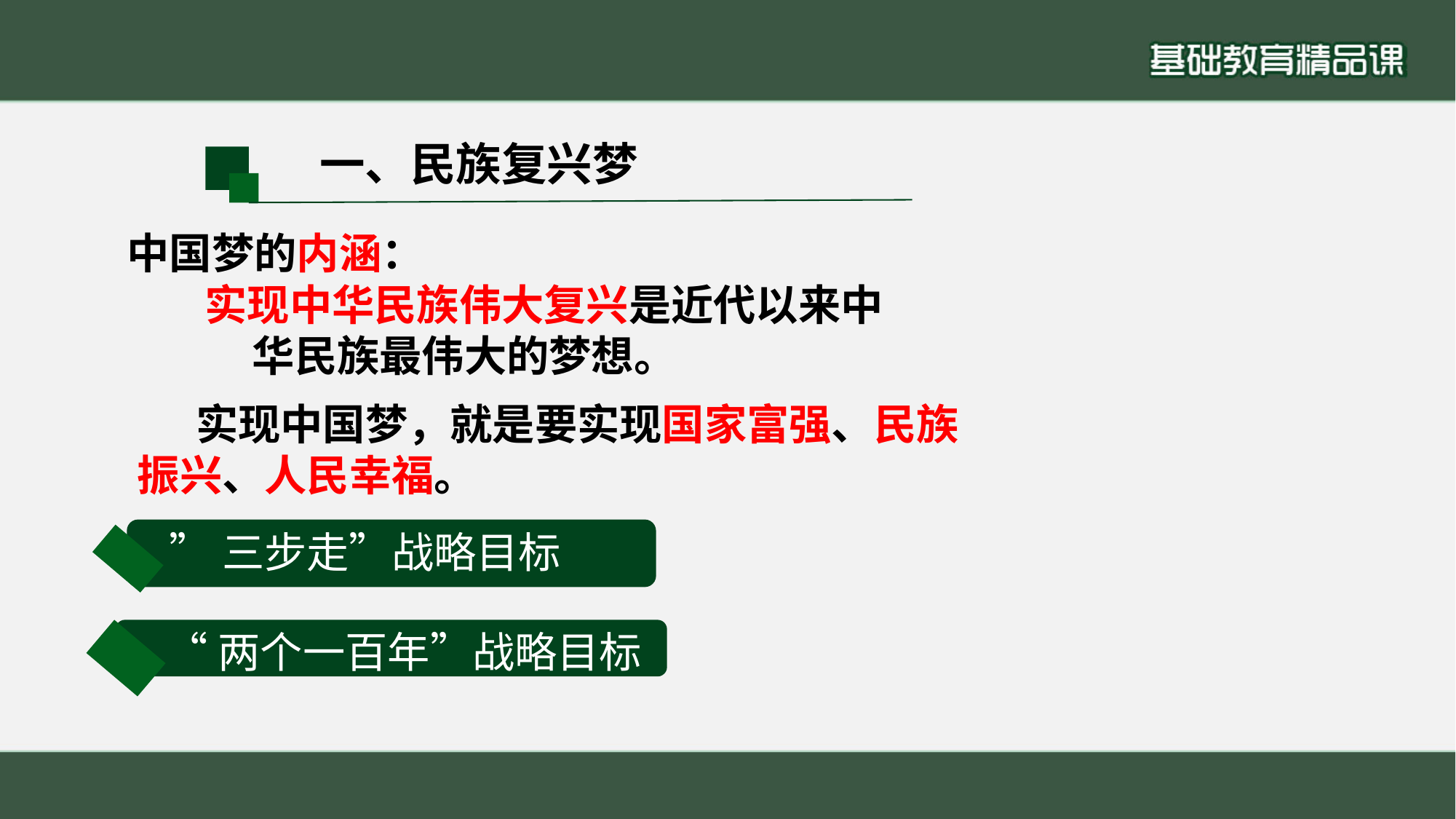

一、民族复兴梦

中国梦的内涵：
       实现中华民族伟大复兴是近代以来中                                                 华民族最伟大的梦想。
     实现中国梦，就是要实现国家富强、民族
振兴、人民幸福。

       ”三步走”战略目标

“两个一百年”战略目标